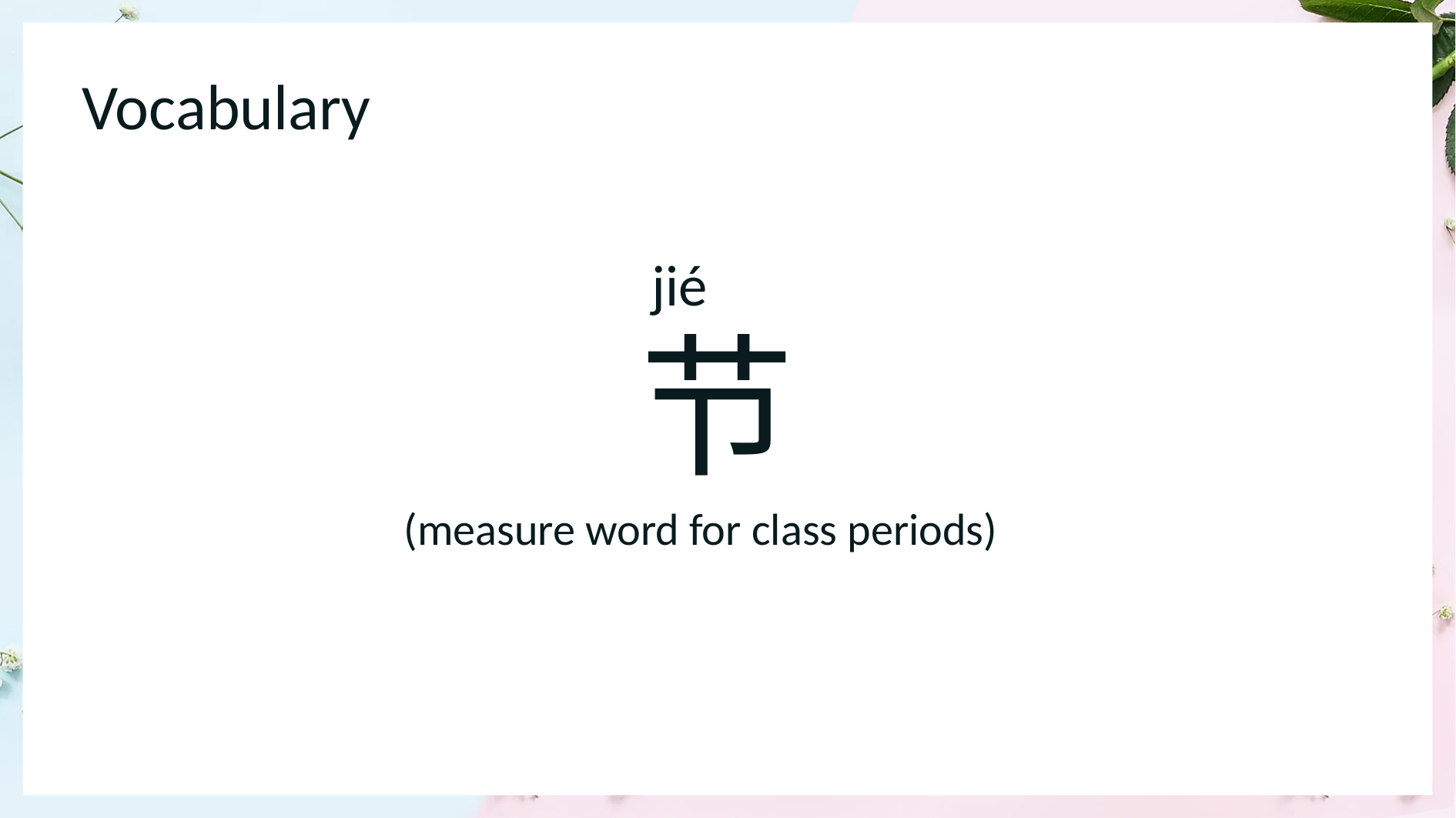

Vocabulary
           jié
  节
1
(measure word for class periods)